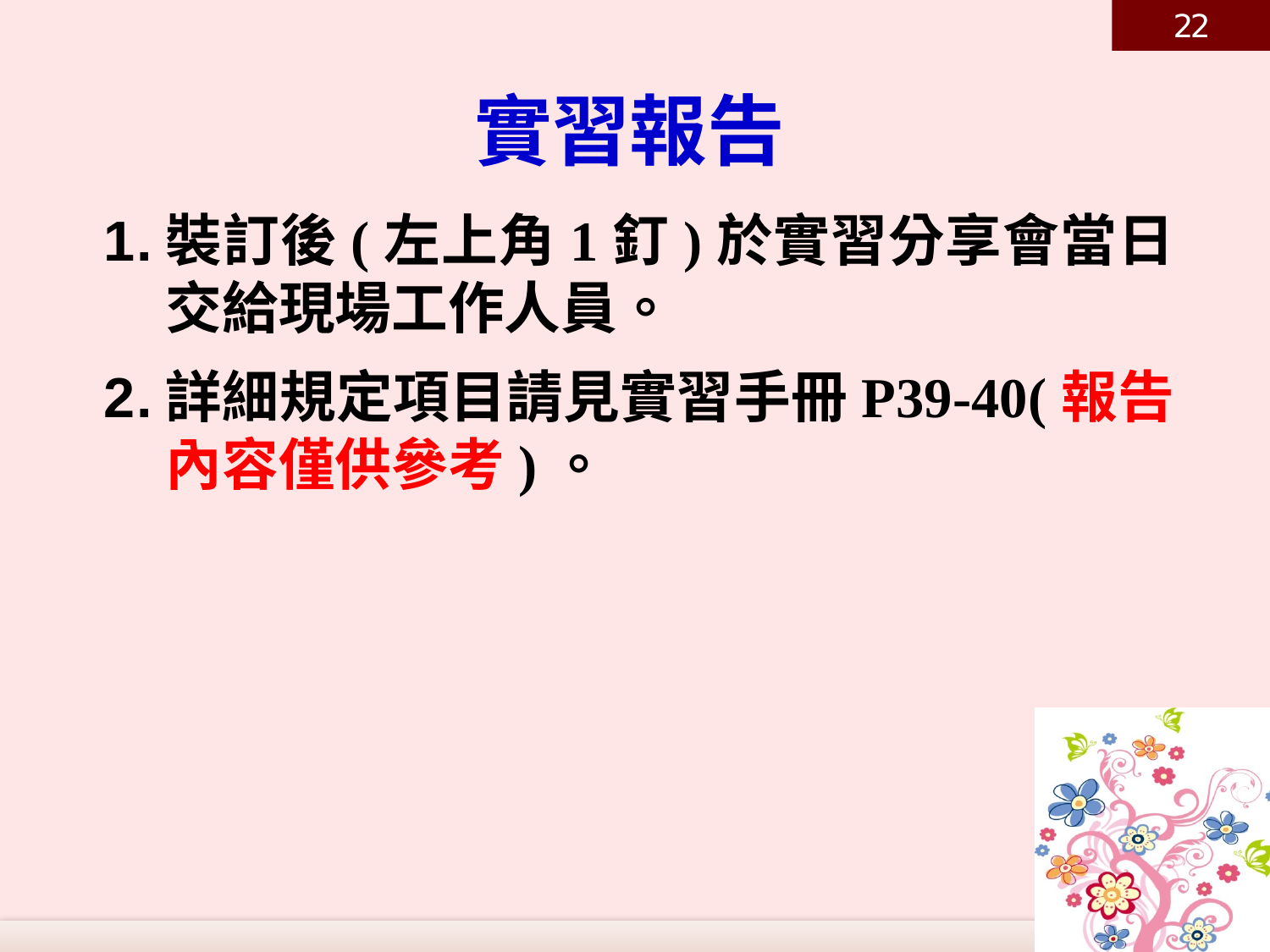

22
# 實習報告
裝訂後(左上角1釘)於實習分享會當日交給現場工作人員。
詳細規定項目請見實習手冊P39-40(報告內容僅供參考)。